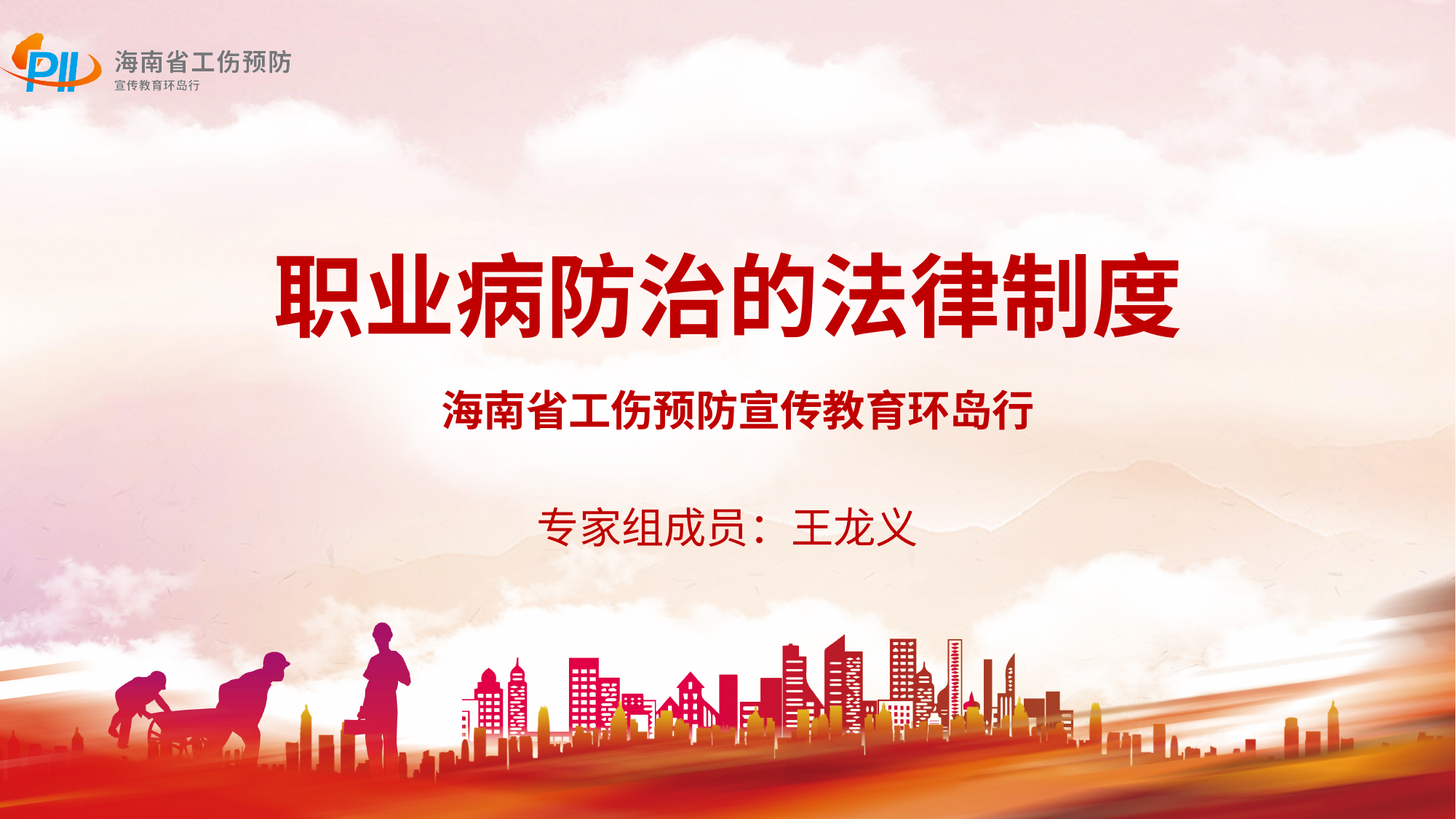

职业病防治的法律制度
海南省工伤预防宣传教育环岛行
专家组成员：王龙义